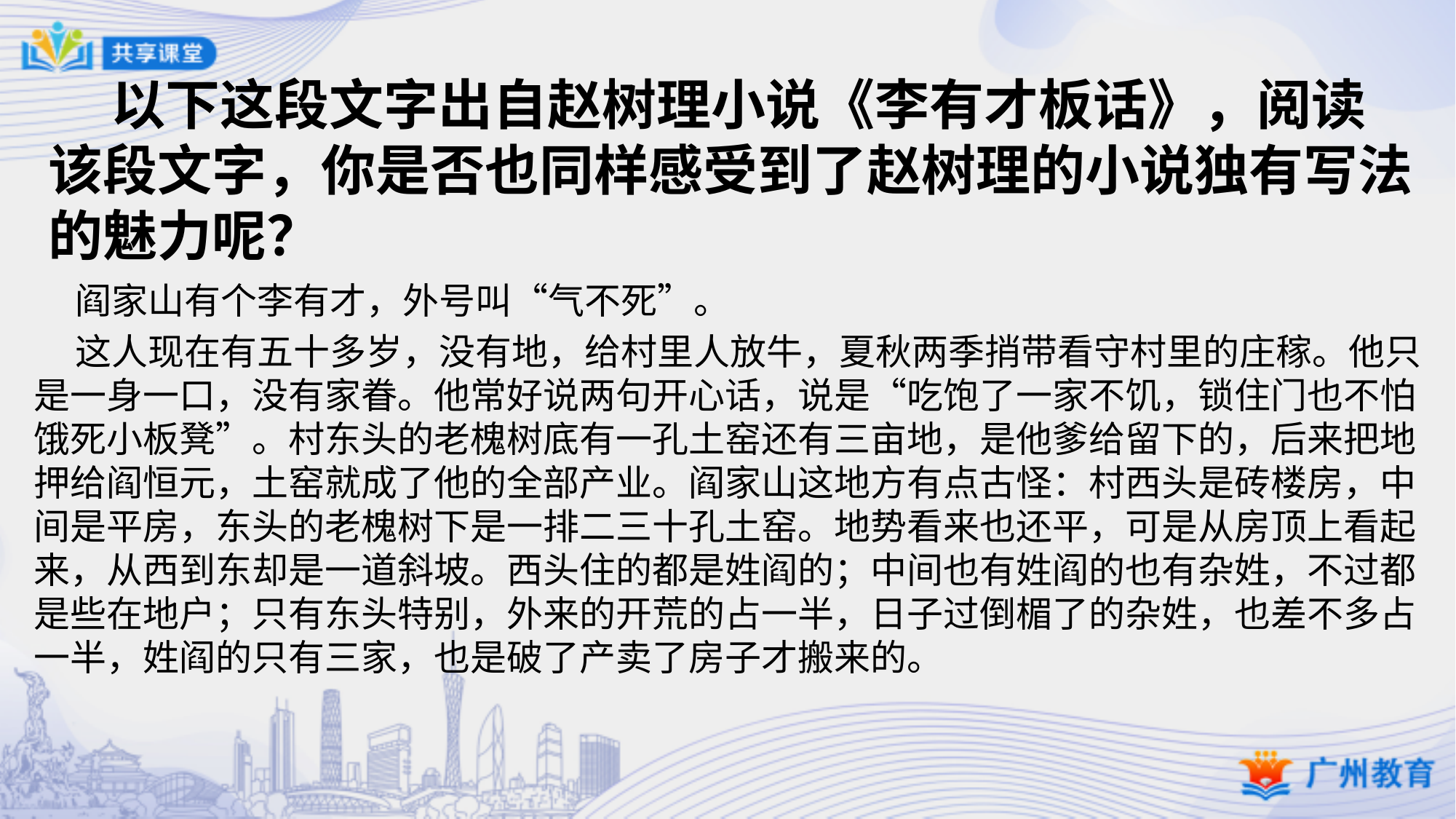

# 以下这段文字出自赵树理小说《李有才板话》，阅读该段文字，你是否也同样感受到了赵树理的小说独有写法的魅力呢？
    阎家山有个李有才，外号叫“气不死”。
    这人现在有五十多岁，没有地，给村里人放牛，夏秋两季捎带看守村里的庄稼。他只是一身一口，没有家眷。他常好说两句开心话，说是“吃饱了一家不饥，锁住门也不怕饿死小板凳”。村东头的老槐树底有一孔土窑还有三亩地，是他爹给留下的，后来把地押给阎恒元，土窑就成了他的全部产业。阎家山这地方有点古怪：村西头是砖楼房，中间是平房，东头的老槐树下是一排二三十孔土窑。地势看来也还平，可是从房顶上看起来，从西到东却是一道斜坡。西头住的都是姓阎的；中间也有姓阎的也有杂姓，不过都是些在地户；只有东头特别，外来的开荒的占一半，日子过倒楣了的杂姓，也差不多占一半，姓阎的只有三家，也是破了产卖了房子才搬来的。